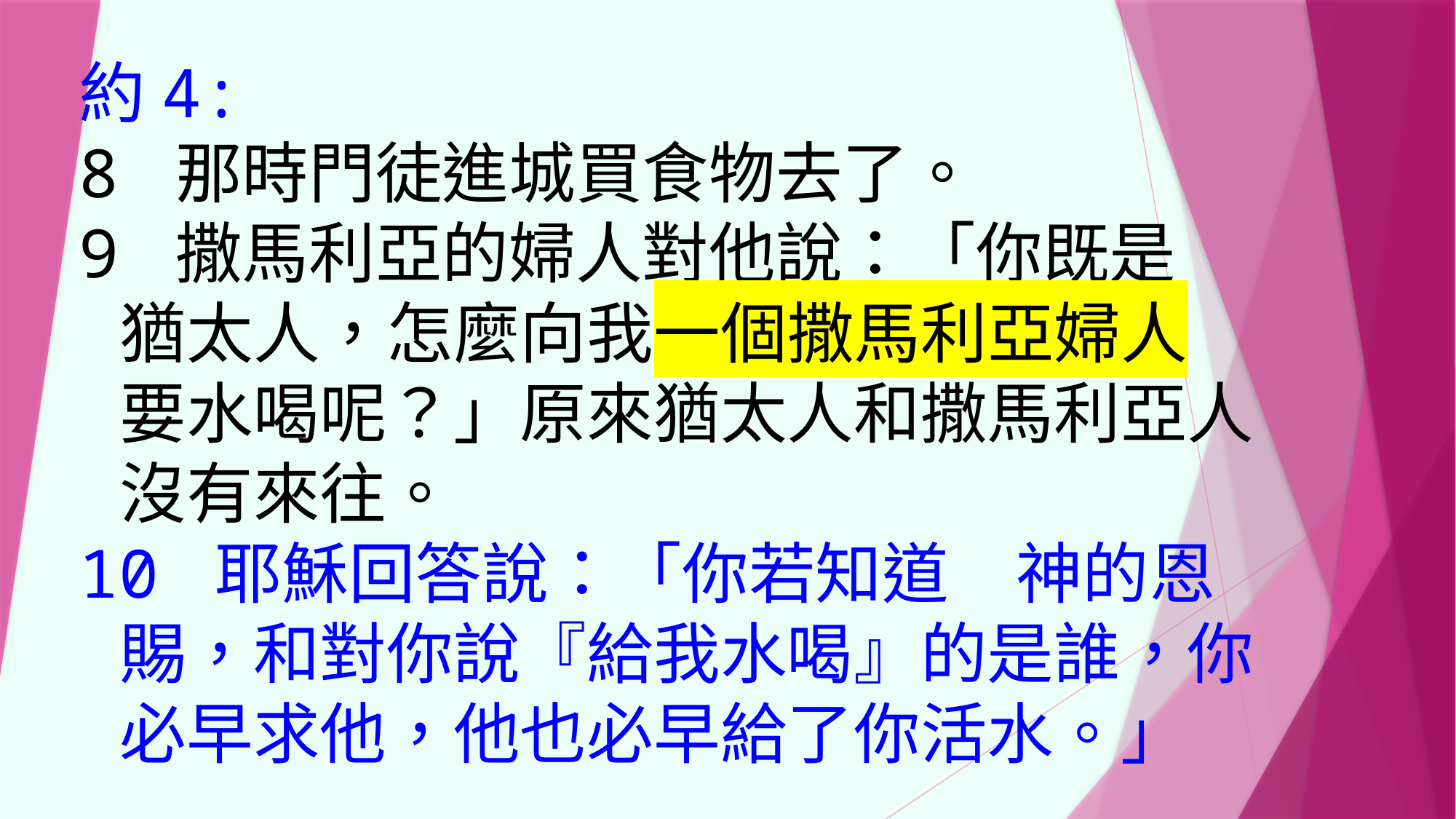

約4:
8 那時門徒進城買食物去了。
9 撒馬利亞的婦人對他說：「你既是  猶太人，怎麼向我一個撒馬利亞婦人 要水喝呢？」原來猶太人和撒馬利亞人沒有來往。
10 耶穌回答說：「你若知道　神的恩賜，和對你說『給我水喝』的是誰，你必早求他，他也必早給了你活水。」